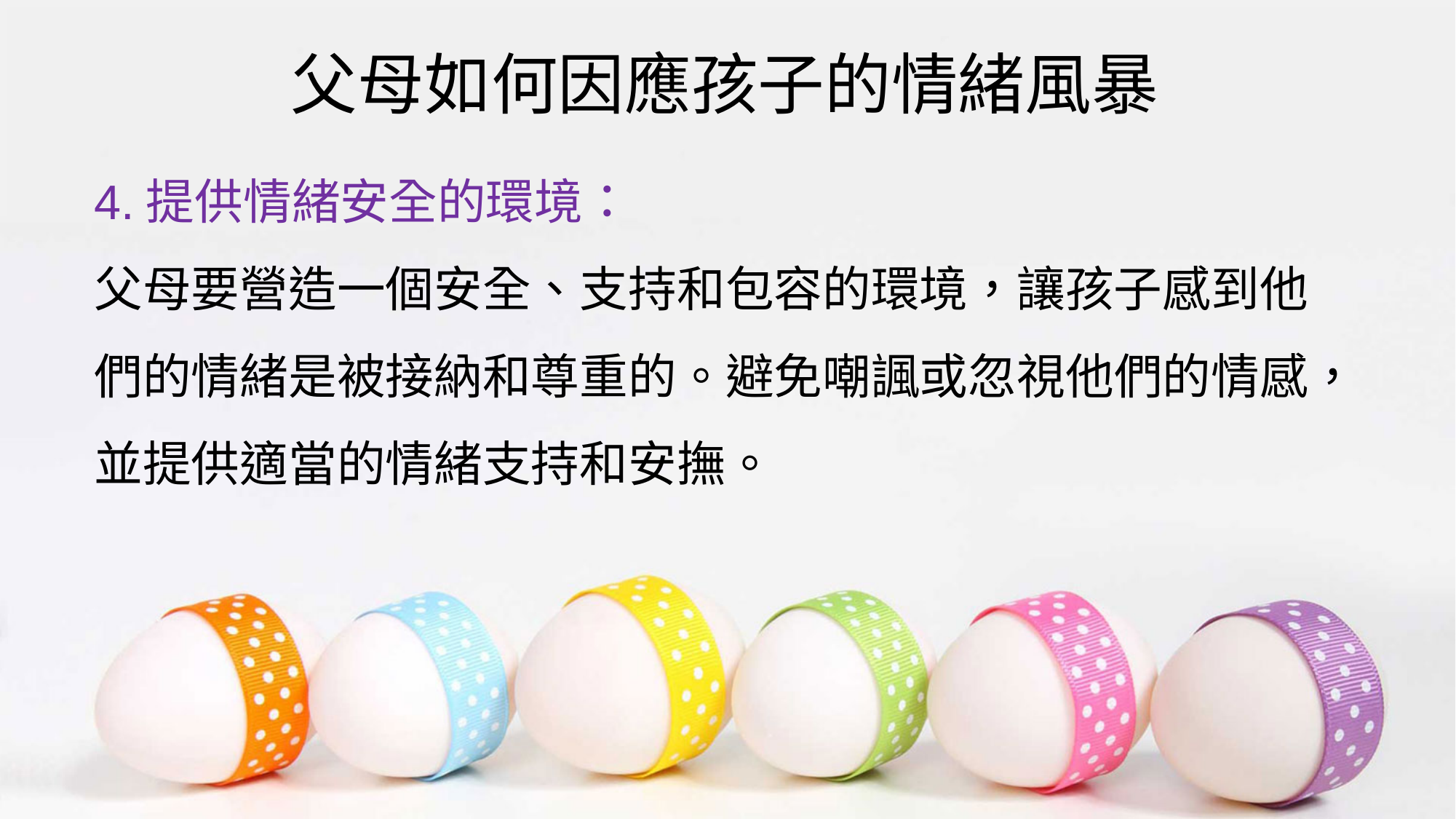

父母如何因應孩子的情緒風暴
4.提供情緒安全的環境：
父母要營造一個安全、支持和包容的環境，讓孩子感到他們的情緒是被接納和尊重的。避免嘲諷或忽視他們的情感，並提供適當的情緒支持和安撫。